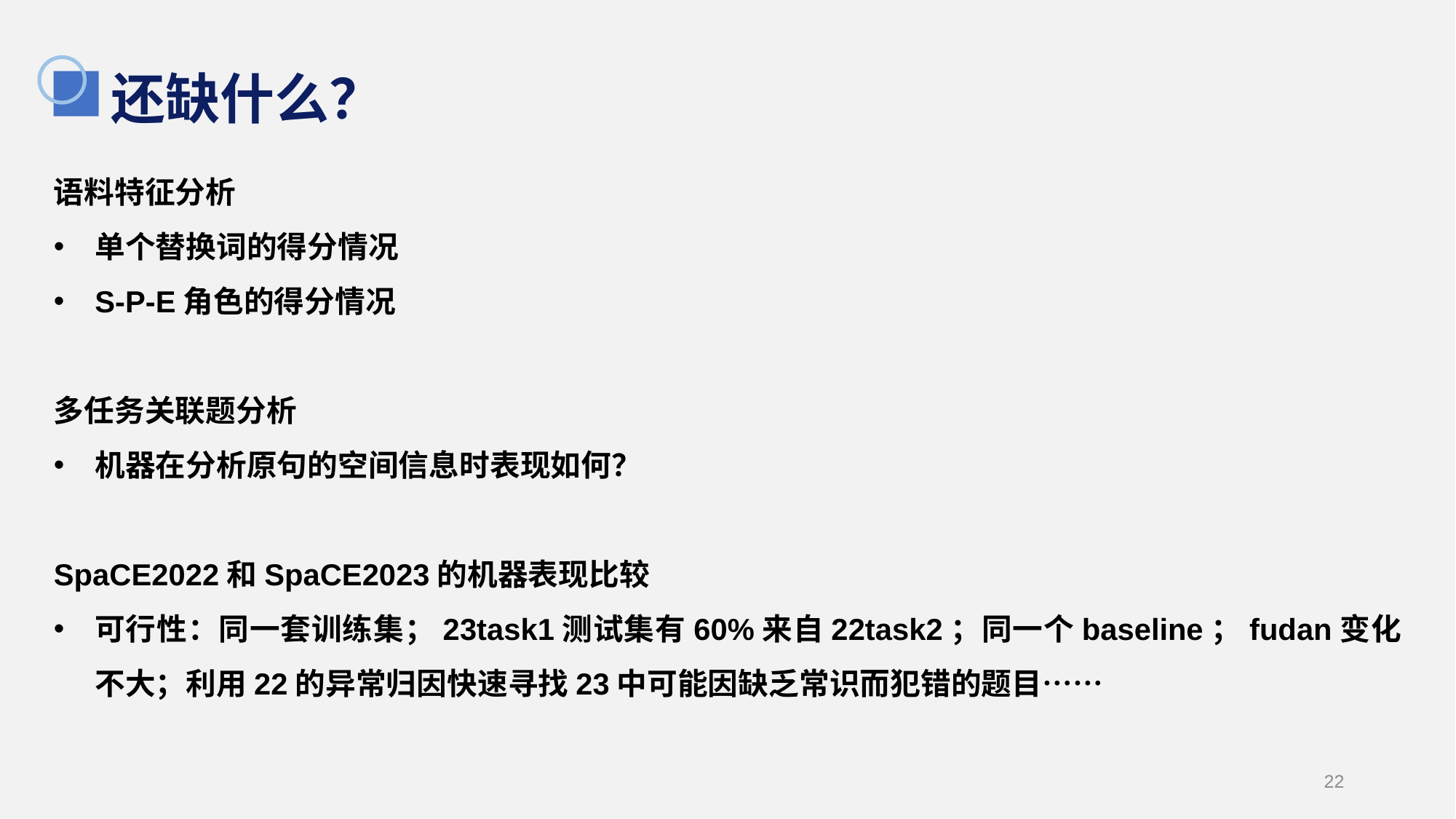

# 还缺什么？
语料特征分析
单个替换词的得分情况
S-P-E角色的得分情况

多任务关联题分析
机器在分析原句的空间信息时表现如何？

SpaCE2022和SpaCE2023的机器表现比较
可行性：同一套训练集；23task1测试集有60%来自22task2；同一个baseline；fudan变化不大；利用22的异常归因快速寻找23中可能因缺乏常识而犯错的题目……
22